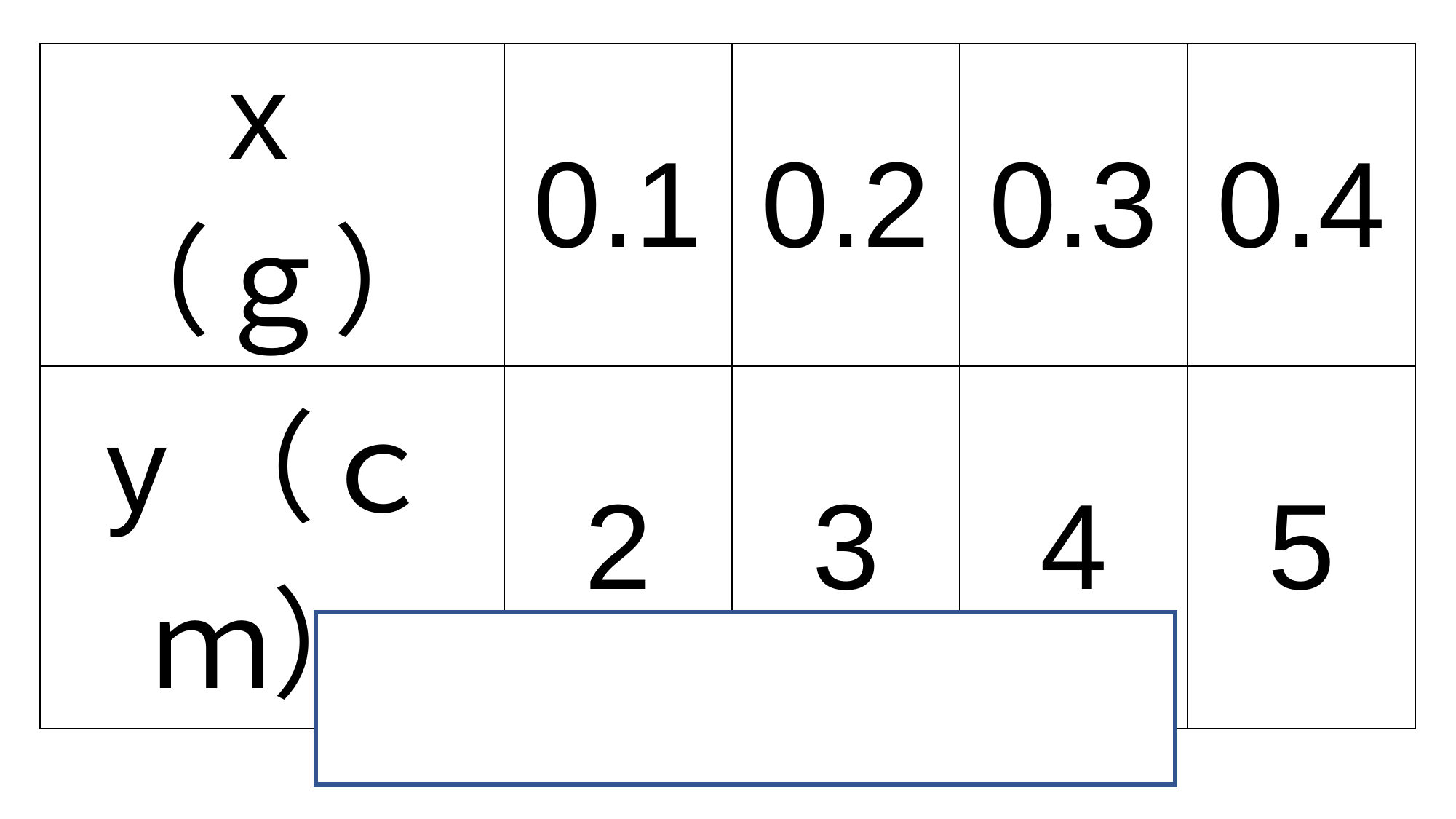

| x（ｇ） | 0.1 | 0.2 | 0.3 | 0.4 |
| --- | --- | --- | --- | --- |
| y（ｃｍ） | 2 | 3 | 4 | 5 |

比例
どちらでもない
反比例